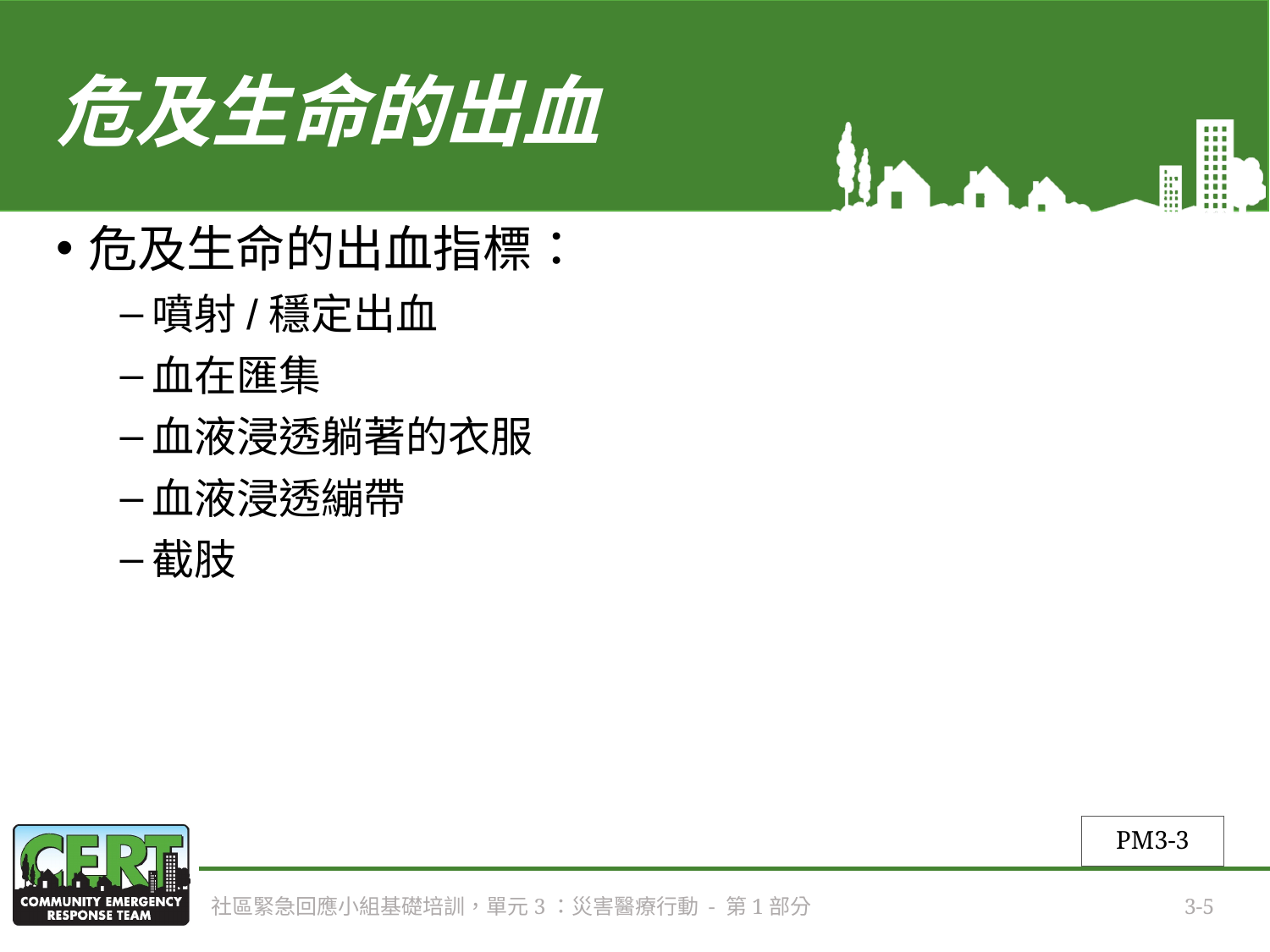

# 危及生命的出血
危及生命的出血指標：
噴射/穩定出血
血在匯集
血液浸透躺著的衣服
血液浸透繃帶
截肢

PM3-3
社區緊急回應小組基礎培訓，單元3：災害醫療行動 - 第1部分
3-5